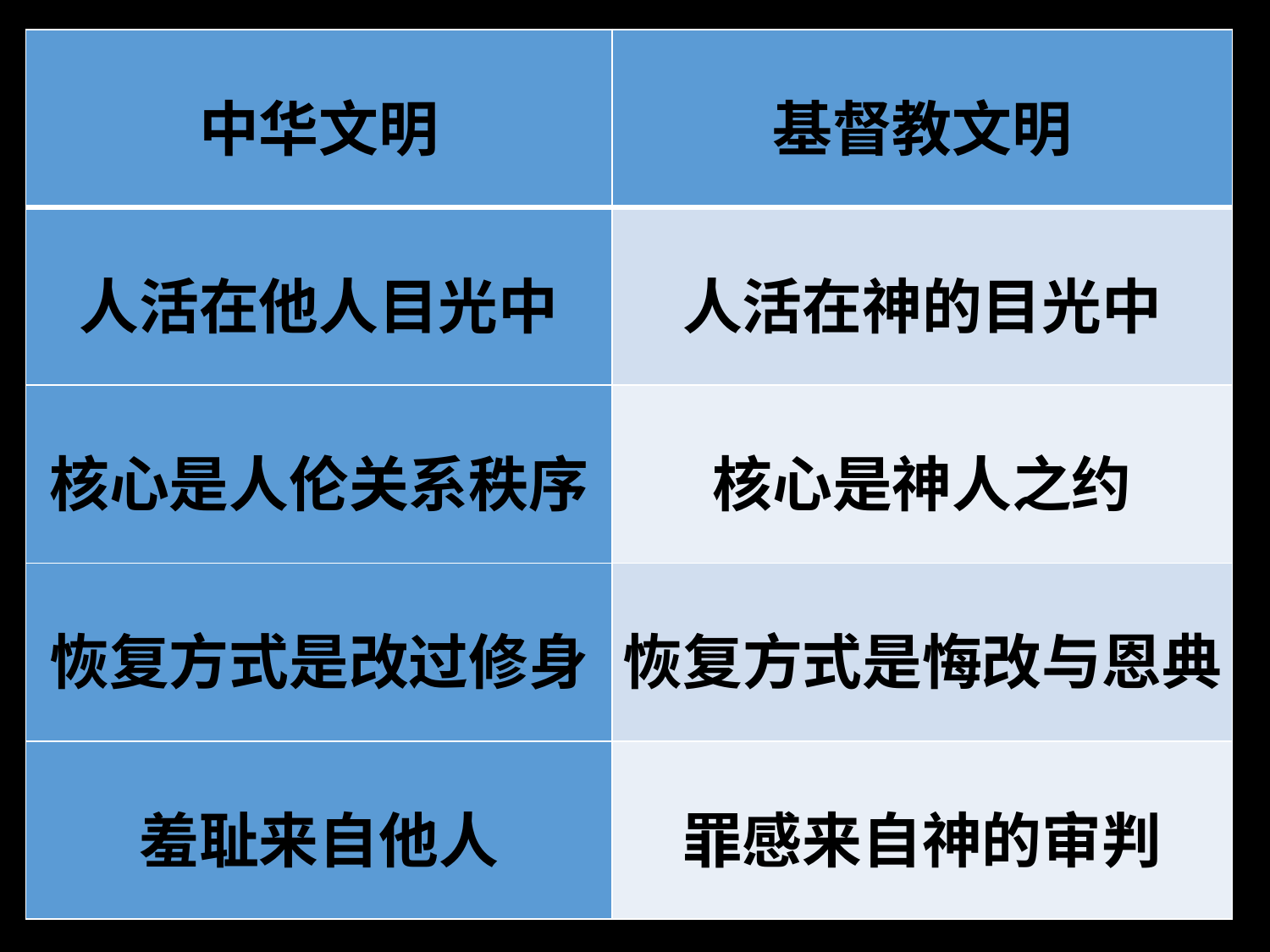

| 中华文明 | 基督教文明 |
| --- | --- |
| 人活在他人目光中 | 人活在神的目光中 |
| 核心是人伦关系秩序 | 核心是神人之约 |
| 恢复方式是改过修身 | 恢复方式是悔改与恩典 |
| 羞耻来自他人 | 罪感来自神的审判 |